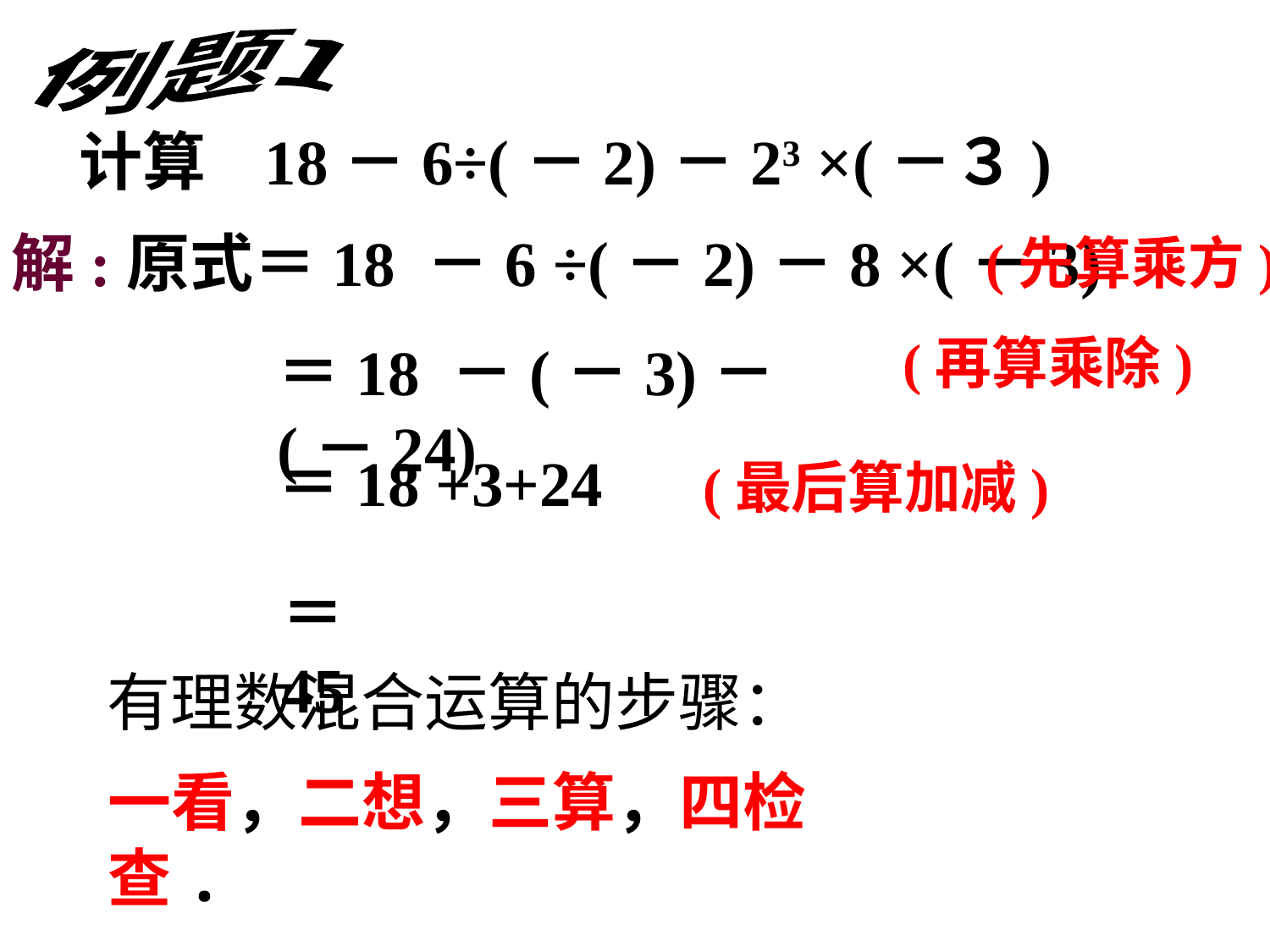

例题1
计算   18－6÷(－2)－23 ×(－３)
解:原式＝18 －6 ÷(－2)－8 ×(－3)
(先算乘方)
(再算乘除)
＝18 －(－3)－(－24)
＝18 +3+24
(最后算加减)
＝45
有理数混合运算的步骤：
一看，二想，三算，四检查.